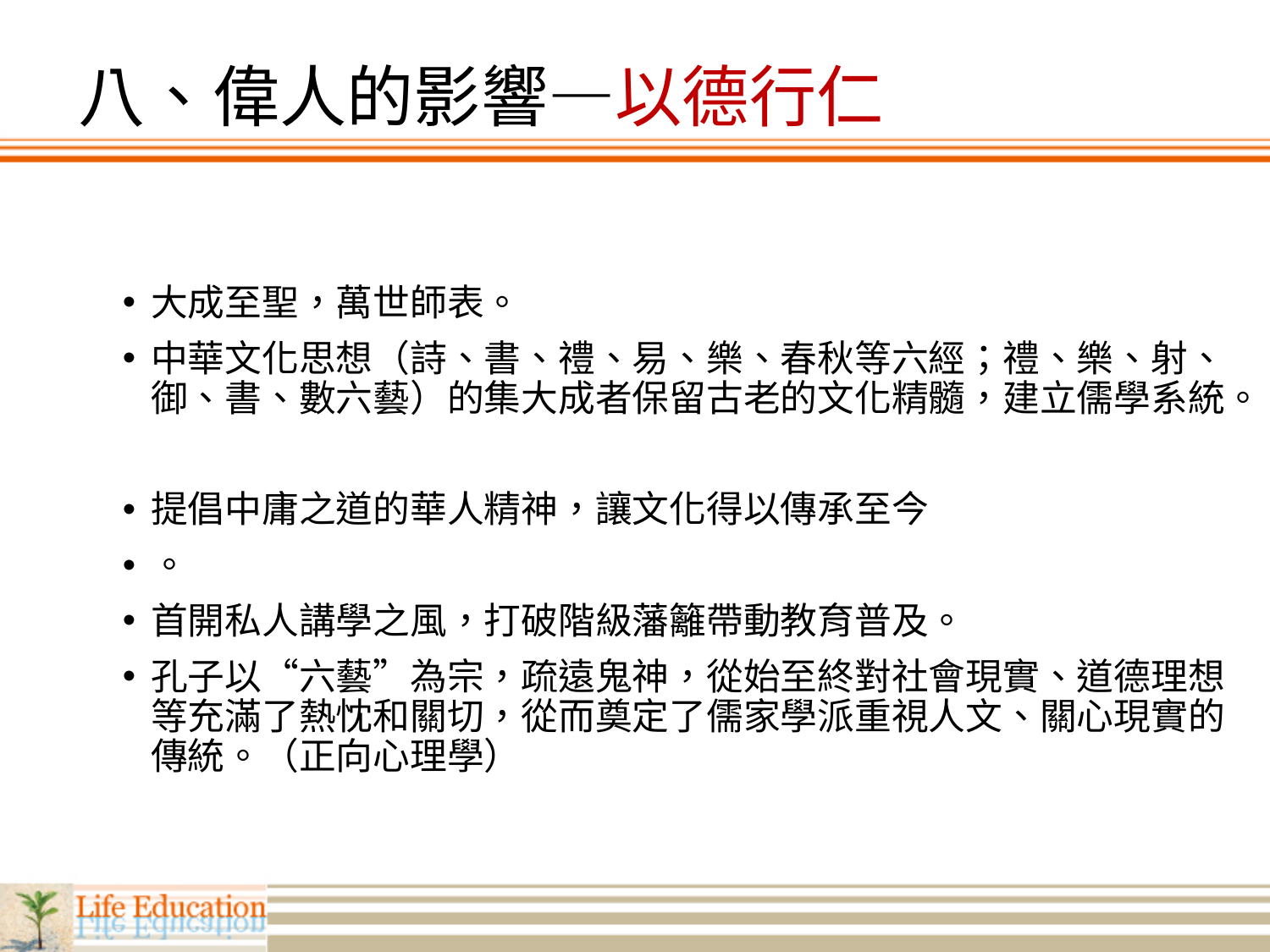

# 八、偉人的影響—以德行仁
大成至聖，萬世師表。
中華文化思想（詩、書、禮、易、樂、春秋等六經；禮、樂、射、御、書、數六藝）的集大成者保留古老的文化精髓，建立儒學系統。

提倡中庸之道的華人精神，讓文化得以傳承至今
。
首開私人講學之風，打破階級藩籬帶動教育普及。
孔子以“六藝”為宗，疏遠鬼神，從始至終對社會現實、道德理想等充滿了熱忱和關切，從而奠定了儒家學派重視人文、關心現實的傳統。（正向心理學）